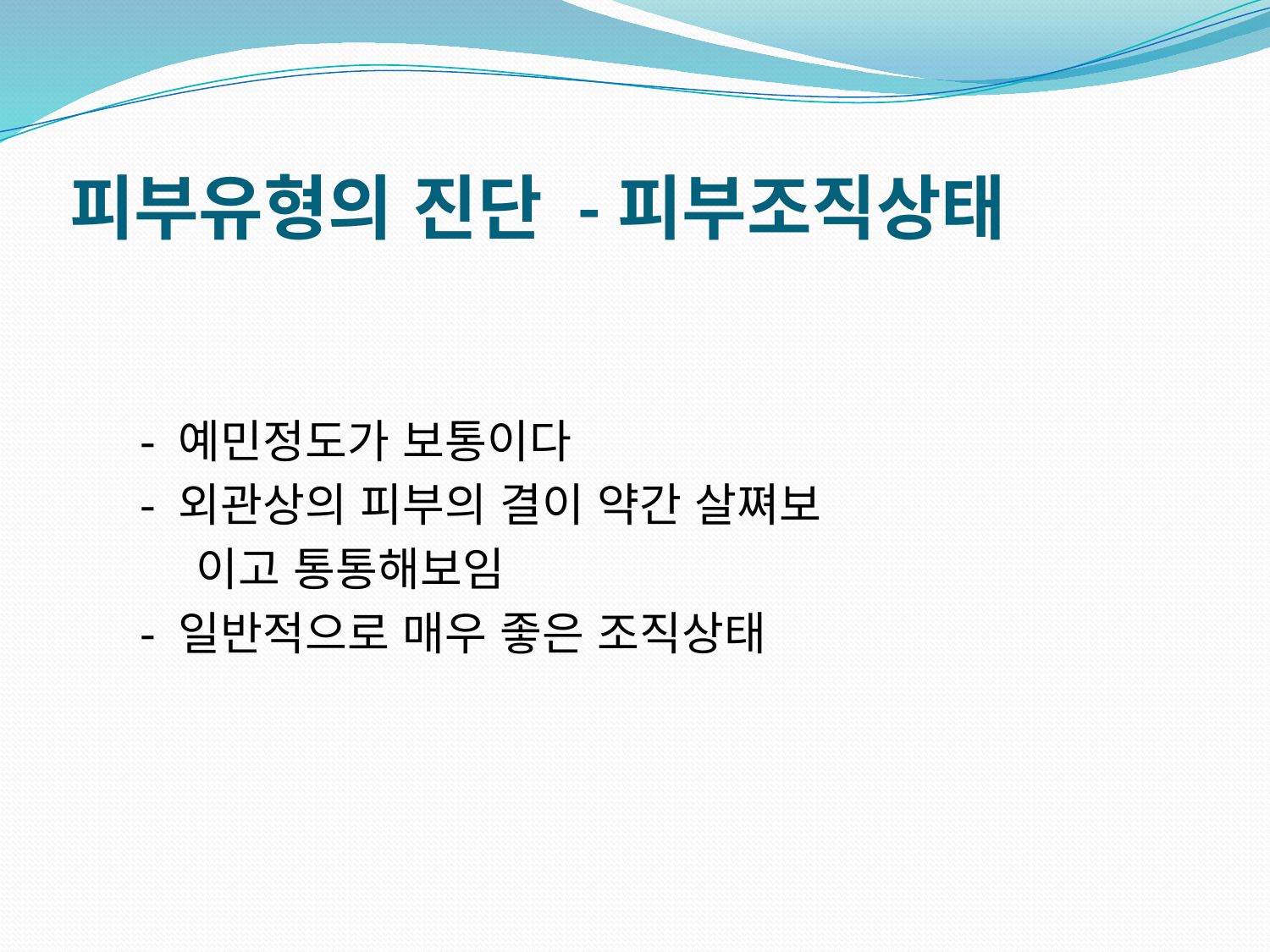

# 피부유형의 진단 -피부조직상태

     - 예민정도가 보통이다
     - 외관상의 피부의 결이 약간 살쪄보
        이고 통통해보임
     - 일반적으로 매우 좋은 조직상태